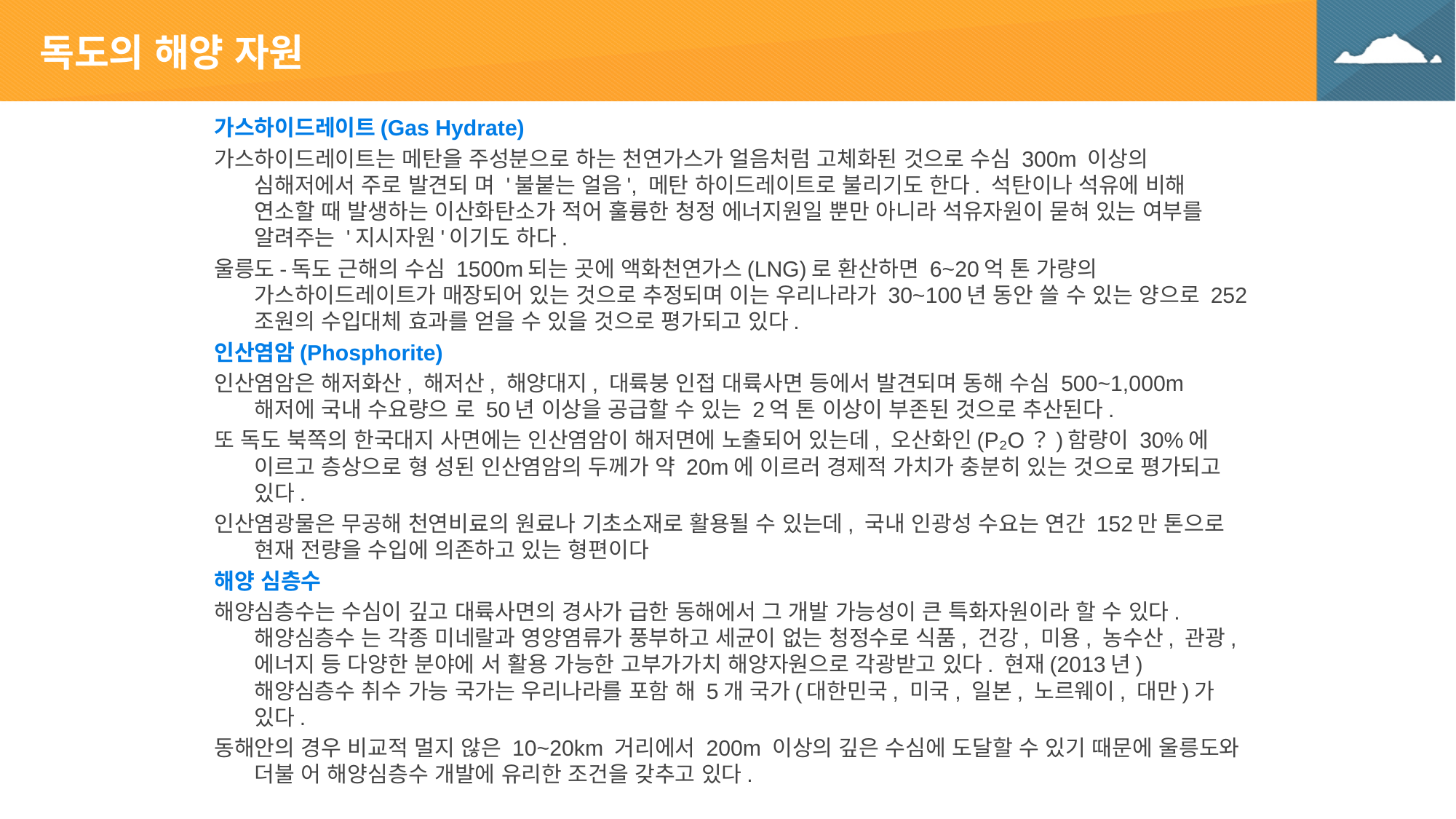

# 독도의 해양 자원
가스하이드레이트(Gas Hydrate)
가스하이드레이트는 메탄을 주성분으로 하는 천연가스가 얼음처럼 고체화된 것으로 수심 300m 이상의 심해저에서 주로 발견되 며 '불붙는 얼음', 메탄 하이드레이트로 불리기도 한다. 석탄이나 석유에 비해 연소할 때 발생하는 이산화탄소가 적어 훌륭한 청정 에너지원일 뿐만 아니라 석유자원이 묻혀 있는 여부를 알려주는 '지시자원'이기도 하다.
울릉도-독도 근해의 수심 1500m되는 곳에 액화천연가스(LNG)로 환산하면 6~20억 톤 가량의 가스하이드레이트가 매장되어 있는 것으로 추정되며 이는 우리나라가 30~100년 동안 쓸 수 있는 양으로 252조원의 수입대체 효과를 얻을 수 있을 것으로 평가되고 있다.
인산염암(Phosphorite)
인산염암은 해저화산, 해저산, 해양대지, 대륙붕 인접 대륙사면 등에서 발견되며 동해 수심 500~1,000m 해저에 국내 수요량으 로 50년 이상을 공급할 수 있는 2억 톤 이상이 부존된 것으로 추산된다.
또 독도 북쪽의 한국대지 사면에는 인산염암이 해저면에 노출되어 있는데, 오산화인(P₂O？)함량이 30%에 이르고 층상으로 형 성된 인산염암의 두께가 약 20m에 이르러 경제적 가치가 충분히 있는 것으로 평가되고 있다.
인산염광물은 무공해 천연비료의 원료나 기초소재로 활용될 수 있는데, 국내 인광성 수요는 연간 152만 톤으로 현재 전량을 수입에 의존하고 있는 형편이다
해양 심층수
해양심층수는 수심이 깊고 대륙사면의 경사가 급한 동해에서 그 개발 가능성이 큰 특화자원이라 할 수 있다. 해양심층수 는 각종 미네랄과 영양염류가 풍부하고 세균이 없는 청정수로 식품, 건강, 미용, 농수산, 관광, 에너지 등 다양한 분야에 서 활용 가능한 고부가가치 해양자원으로 각광받고 있다. 현재(2013년) 해양심층수 취수 가능 국가는 우리나라를 포함 해 5개 국가(대한민국, 미국, 일본, 노르웨이, 대만)가 있다.
동해안의 경우 비교적 멀지 않은 10~20km 거리에서 200m 이상의 깊은 수심에 도달할 수 있기 때문에 울릉도와 더불 어 해양심층수 개발에 유리한 조건을 갖추고 있다.